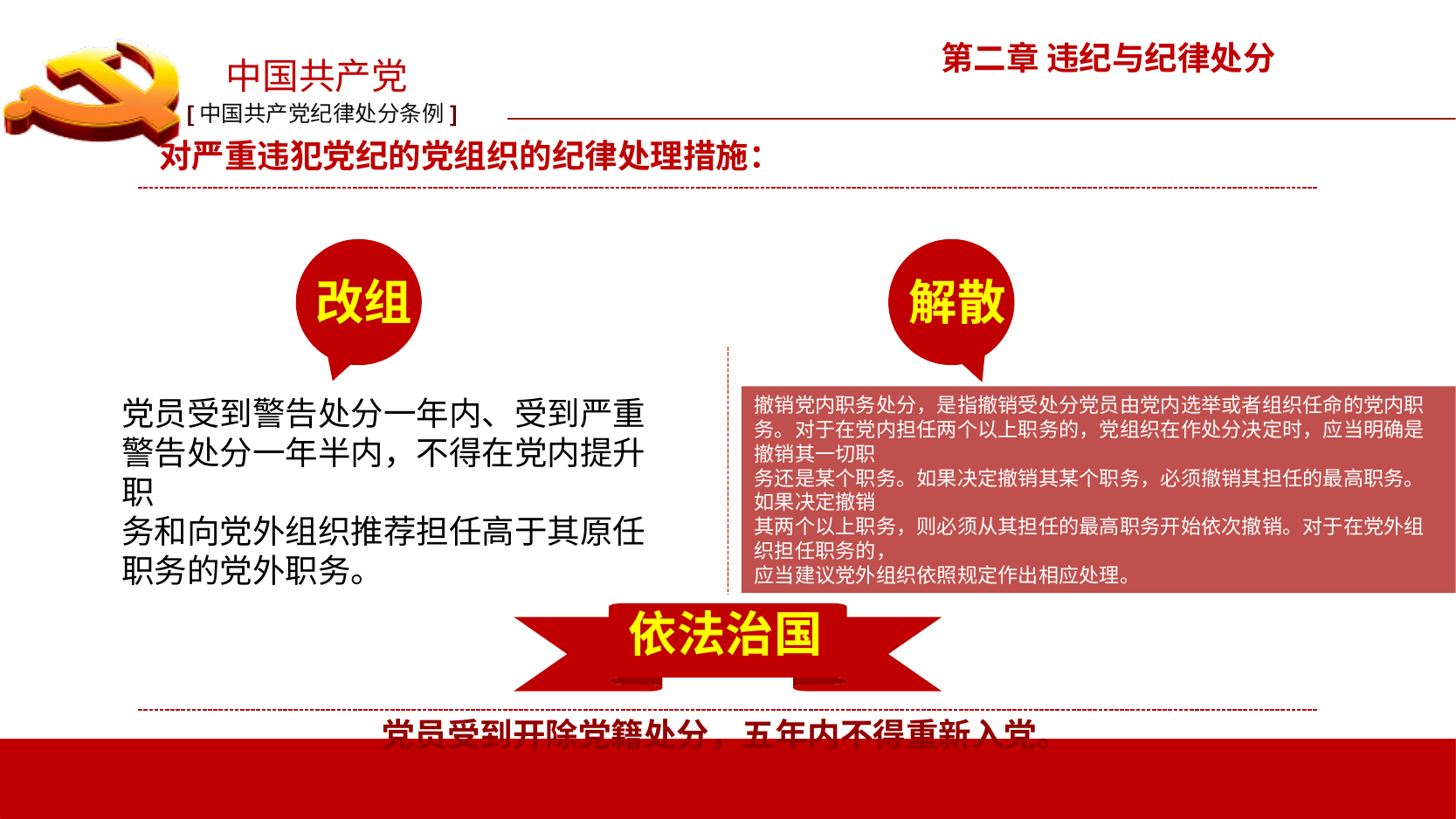

第二章 违纪与纪律处分
对严重违犯党纪的党组织的纪律处理措施：

改组

解散
党员受到警告处分一年内、受到严重警告处分一年半内，不得在党内提升职
务和向党外组织推荐担任高于其原任职务的党外职务。
撤销党内职务处分，是指撤销受处分党员由党内选举或者组织任命的党内职
务。对于在党内担任两个以上职务的，党组织在作处分决定时，应当明确是撤销其一切职
务还是某个职务。如果决定撤销其某个职务，必须撤销其担任的最高职务。如果决定撤销
其两个以上职务，则必须从其担任的最高职务开始依次撤销。对于在党外组织担任职务的，
应当建议党外组织依照规定作出相应处理。
依法治国

党员受到开除党籍处分，五年内不得重新入党。